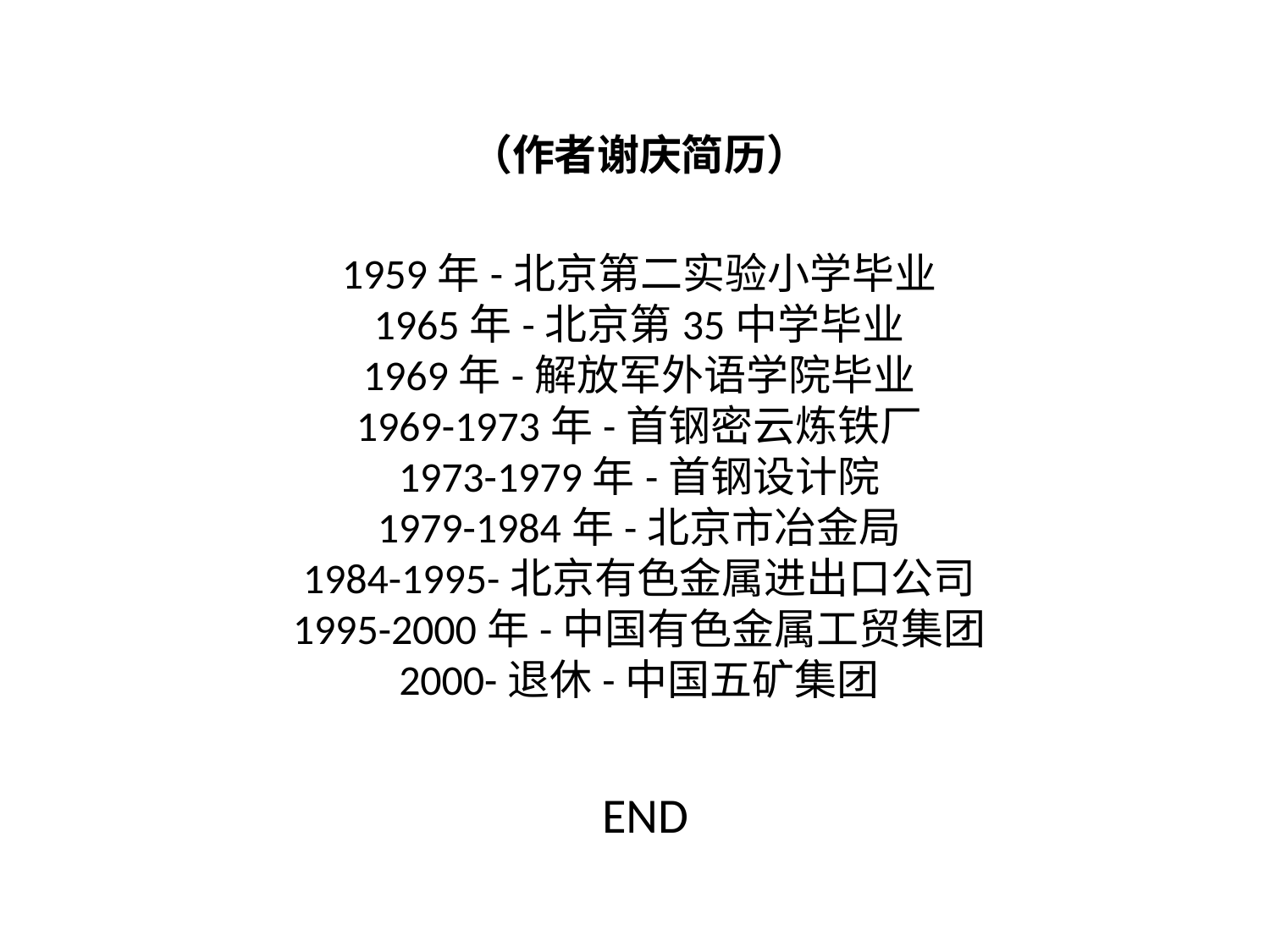

# （作者谢庆简历） 1959年-北京第二实验小学毕业 1965年-北京第35中学毕业 1969年-解放军外语学院毕业 1969-1973年-首钢密云炼铁厂 1973-1979年-首钢设计院 1979-1984年-北京市冶金局 1984-1995-北京有色金属进出口公司 1995-2000年-中国有色金属工贸集团 2000-退休-中国五矿集团

END